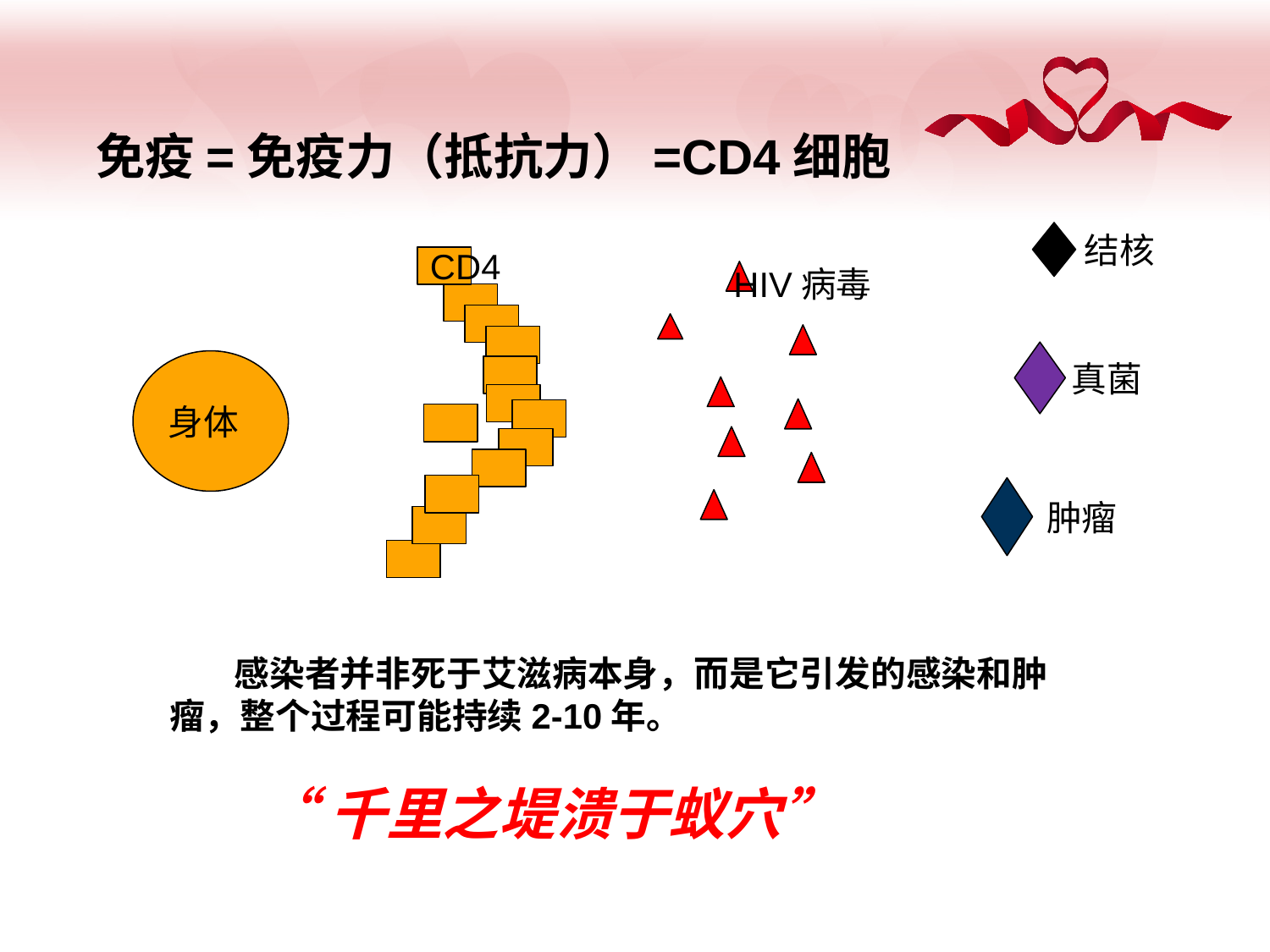

免疫=免疫力（抵抗力）=CD4细胞
   结核
CD4
HIV病毒

   真菌
身体

    肿瘤

       感染者并非死于艾滋病本身，而是它引发的感染和肿瘤，整个过程可能持续2-10年。

       “千里之堤溃于蚁穴”